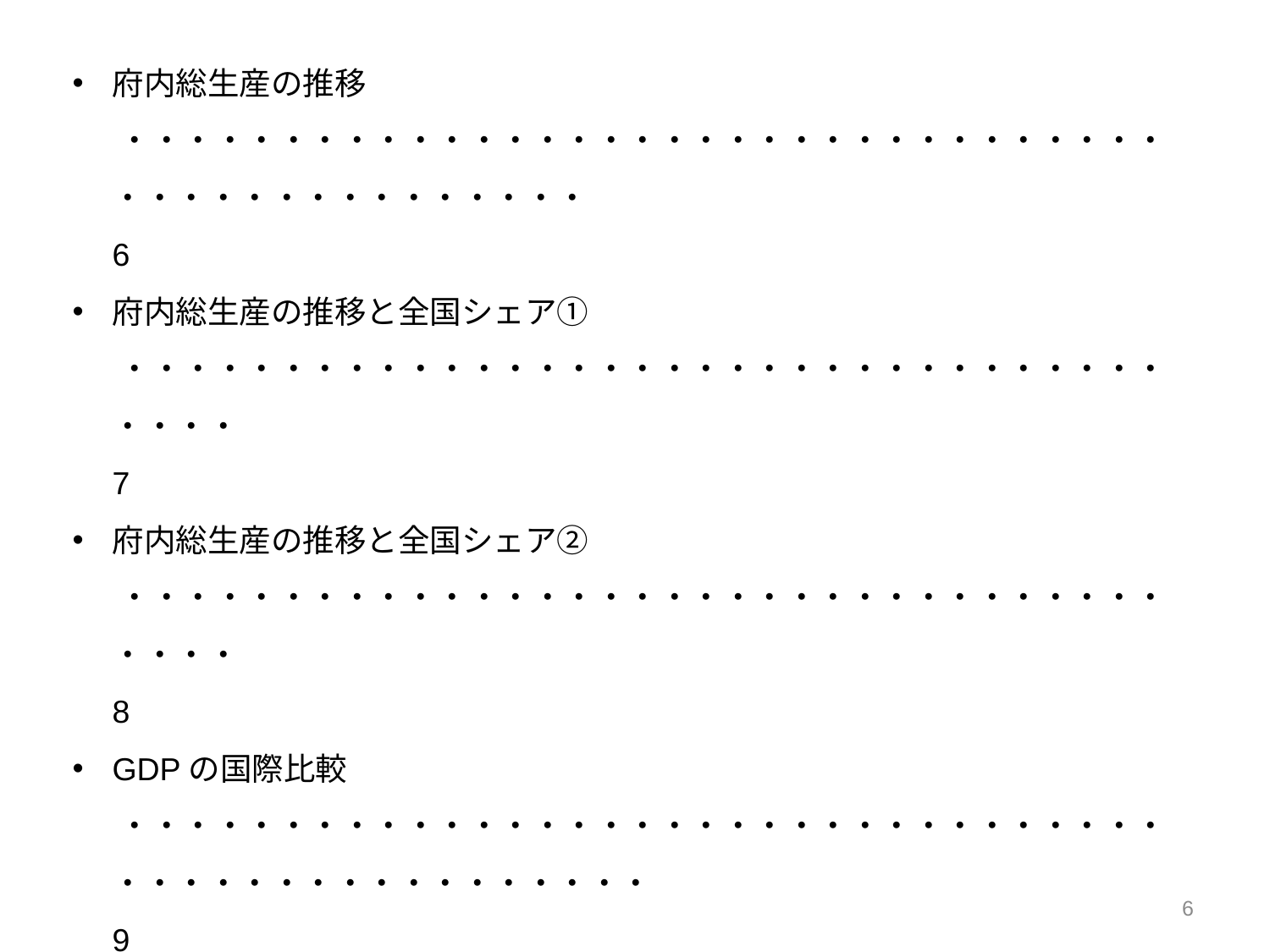

府内総生産の推移 ・・・・・・・・・・・・・・・・・・・・・・・・・・・・・・・・・・・・・・・・・・・・・・・・	6
府内総生産の推移と全国シェア① ・・・・・・・・・・・・・・・・・・・・・・・・・・・・・・・・・・・・・	7
府内総生産の推移と全国シェア② ・・・・・・・・・・・・・・・・・・・・・・・・・・・・・・・・・・・・・	8
GDPの国際比較 ・・・・・・・・・・・・・・・・・・・・・・・・・・・・・・・・・・・・・・・・・・・・・・・・・・	9
産業大分類別の府内総生産（規模が大きい順）・・・・・・・・・・・・・・・・・・・・・・・・	10
実質経済成長率に対する産業大分類別の寄与度 ・・・・・・・・・・・・・・・・・・・・・・・	11
　　（2018年、「0.1％増」への寄与）
完全失業率・有効求人倍率の推移 ・・・・・・・・・・・・・・・・・・・・・・・・・・・・・・・・・・・	12
産業大分類の府民雇用者数（規模が大きい順） ・・・・・・・・・・・・・・・・・・・・・・・	13
産業小分類別にみた正規・非正規の社員（職員）数 ・・・・・・・・・・・・・・・・・・・・	14
　　（規模の大きい順トップ５）
産業小分類別にみた正規社（職）員数の増減 ・・・・・・・・・・・・・・・・・・・・・・・・	15
　　（2012年と2016年を比較した規模の大きい順トップ５）
産業小分類別にみた非正規社（職）員数の増減 ・・・・・・・・・・・・・・・・・・・・・・	16
　　（2012年と2016年を比較した規模の大きい順トップ５）
6